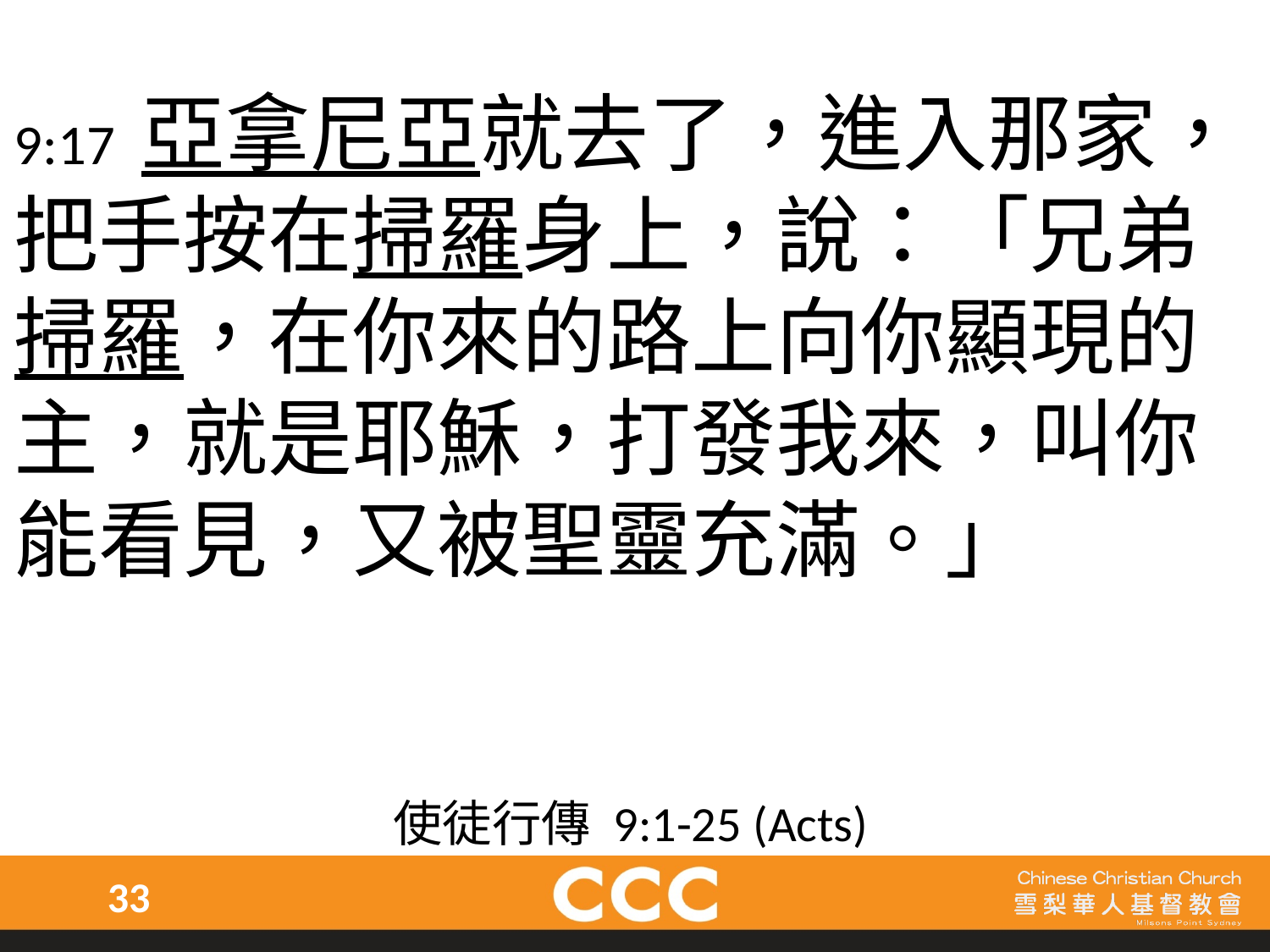

9:17 亞拿尼亞就去了，進入那家，把手按在掃羅身上，說：「兄弟掃羅，在你來的路上向你顯現的主，就是耶穌，打發我來，叫你能看見，又被聖靈充滿。」
使徒行傳 9:1-25 (Acts)
33